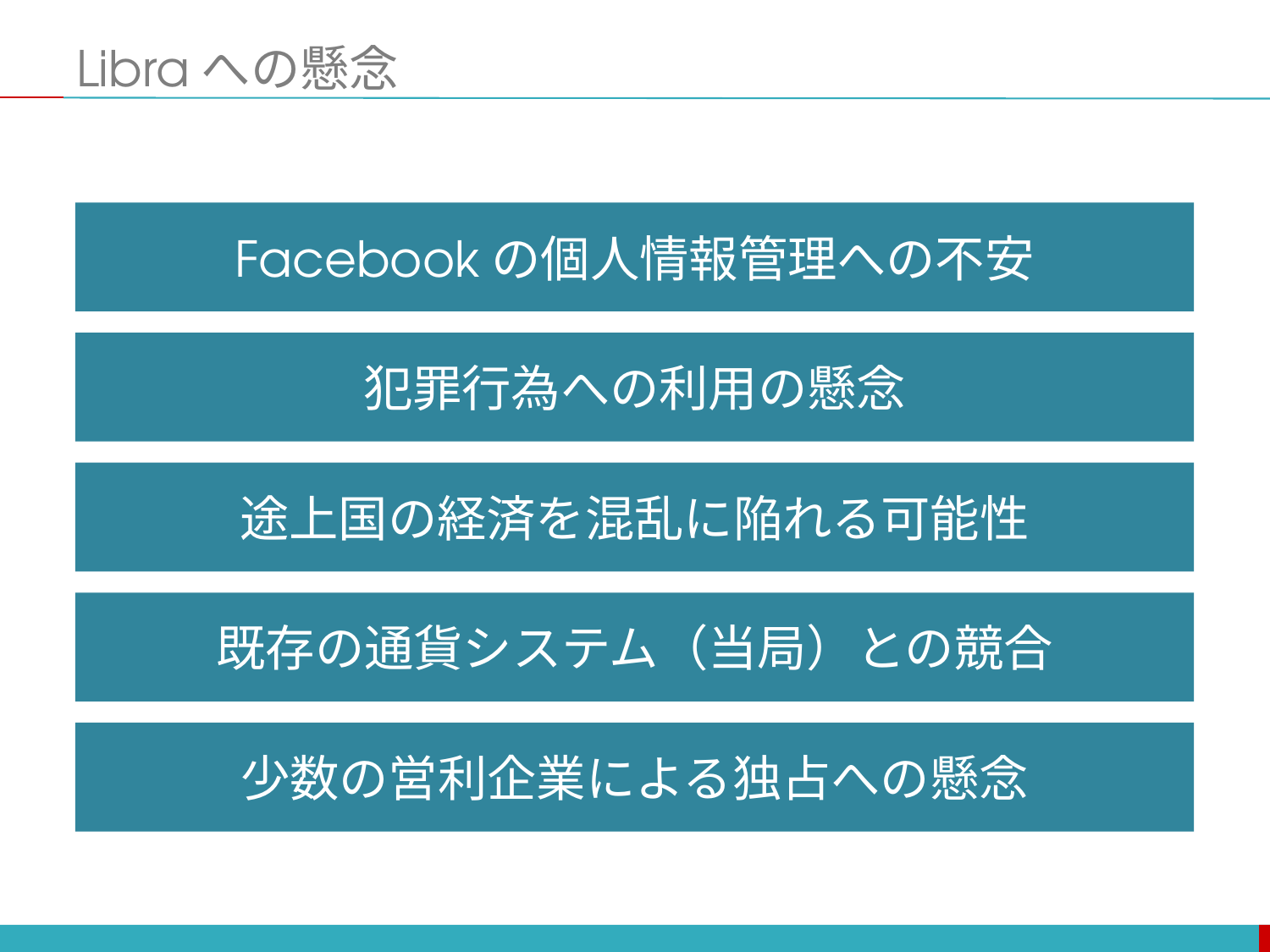

# Libraへの懸念
Facebookの個人情報管理への不安
犯罪行為への利用の懸念
途上国の経済を混乱に陥れる可能性
既存の通貨システム（当局）との競合
少数の営利企業による独占への懸念